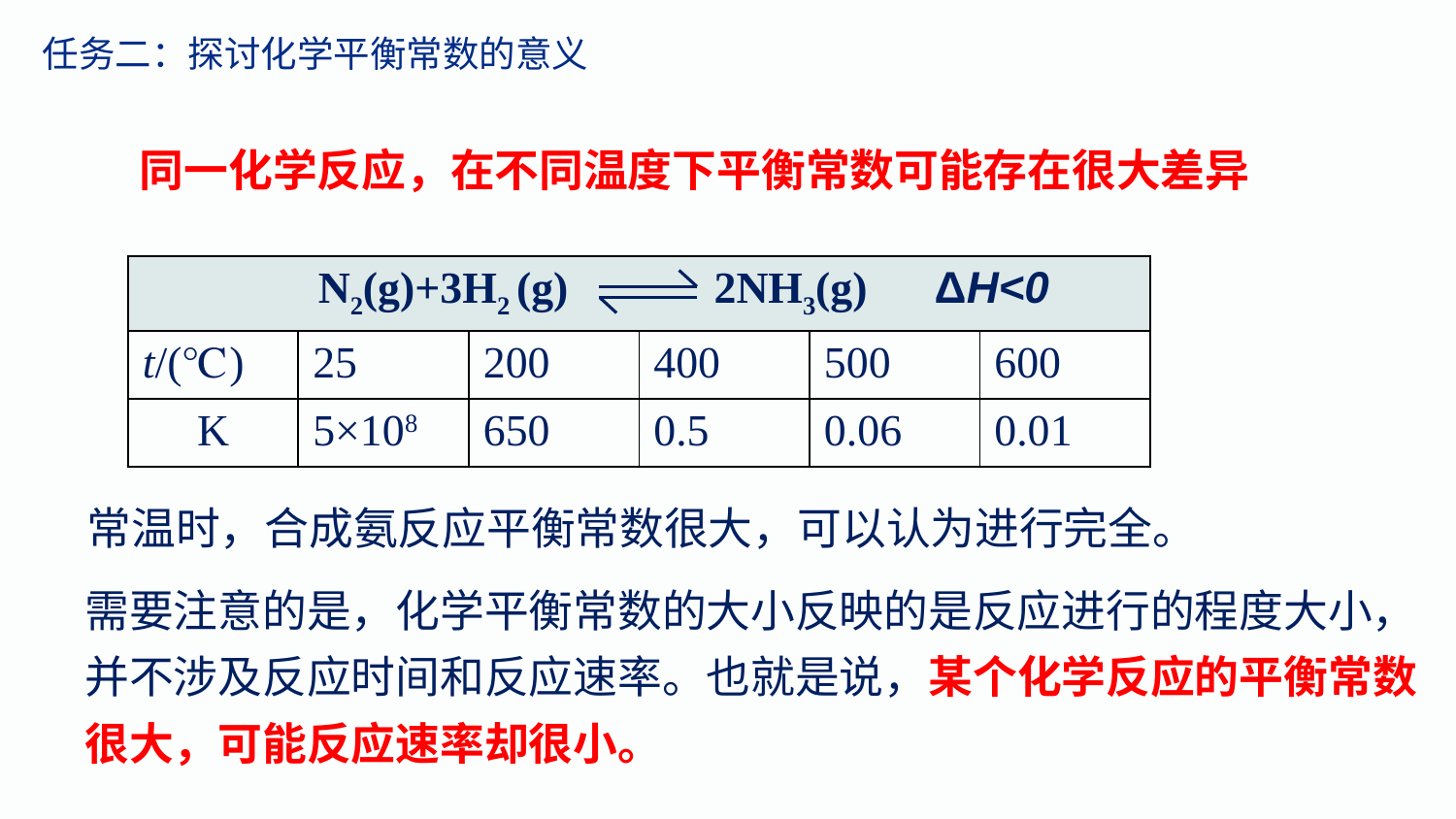

任务二：探讨化学平衡常数的意义
同一化学反应，在不同温度下平衡常数可能存在很大差异
| N2(g)+3H2 (g) 2NH3(g) ΔH<0 |  |  |  |  |  |
| --- | --- | --- | --- | --- | --- |
| t/(℃) | 25 | 200 | 400 | 500 | 600 |
| K | 5×108 | 650 | 0.5 | 0.06 | 0.01 |
常温时，合成氨反应平衡常数很大，可以认为进行完全。
需要注意的是，化学平衡常数的大小反映的是反应进行的程度大小，并不涉及反应时间和反应速率。也就是说，某个化学反应的平衡常数很大，可能反应速率却很小。